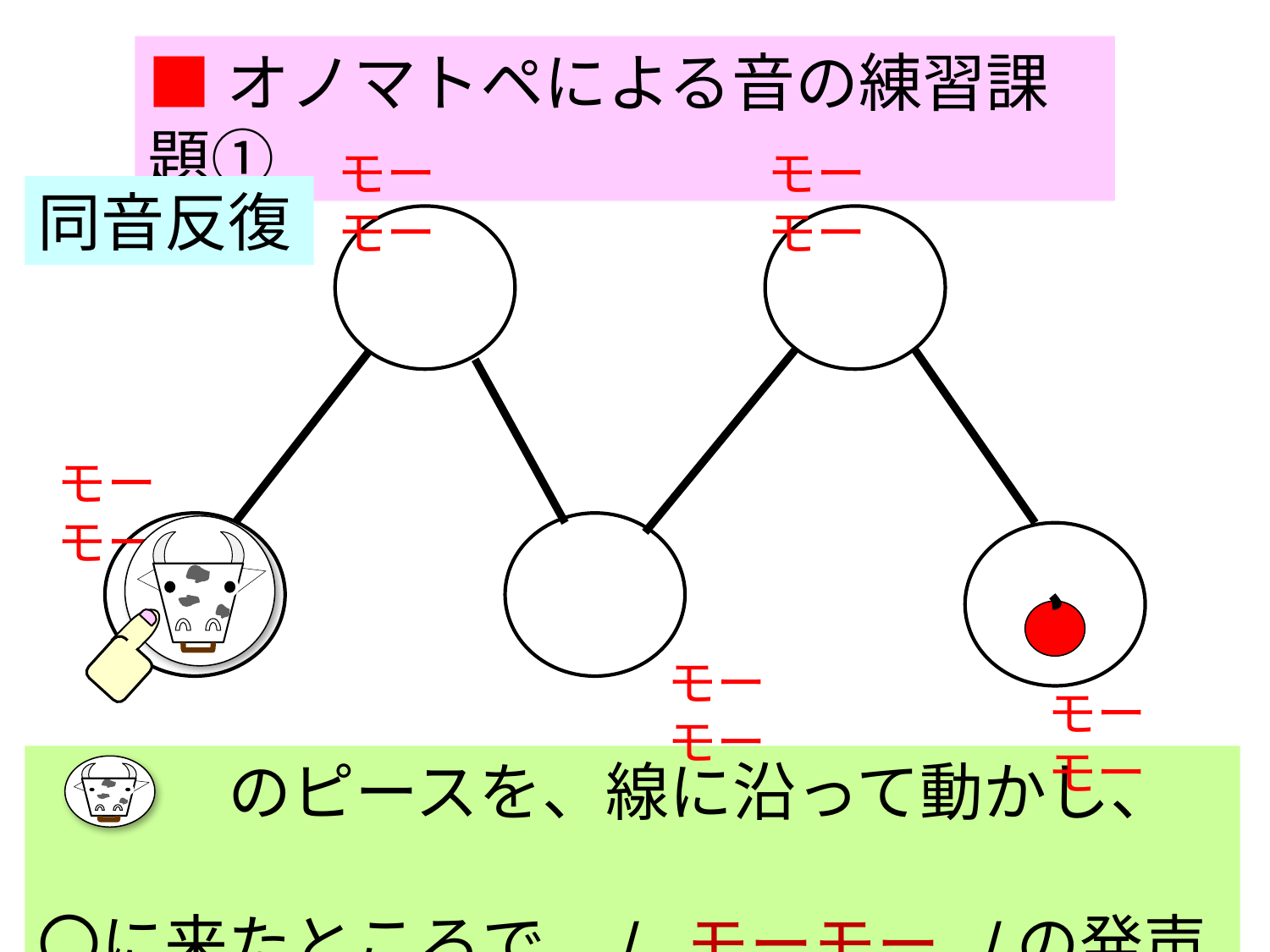

■オノマトペによる音の練習課題①
モーモー
モーモー
同音反復

モーモー

モーモー
モーモー
　　　のピースを、線に沿って動かし、
〇に来たところで、/　モーモー　/の発声をする